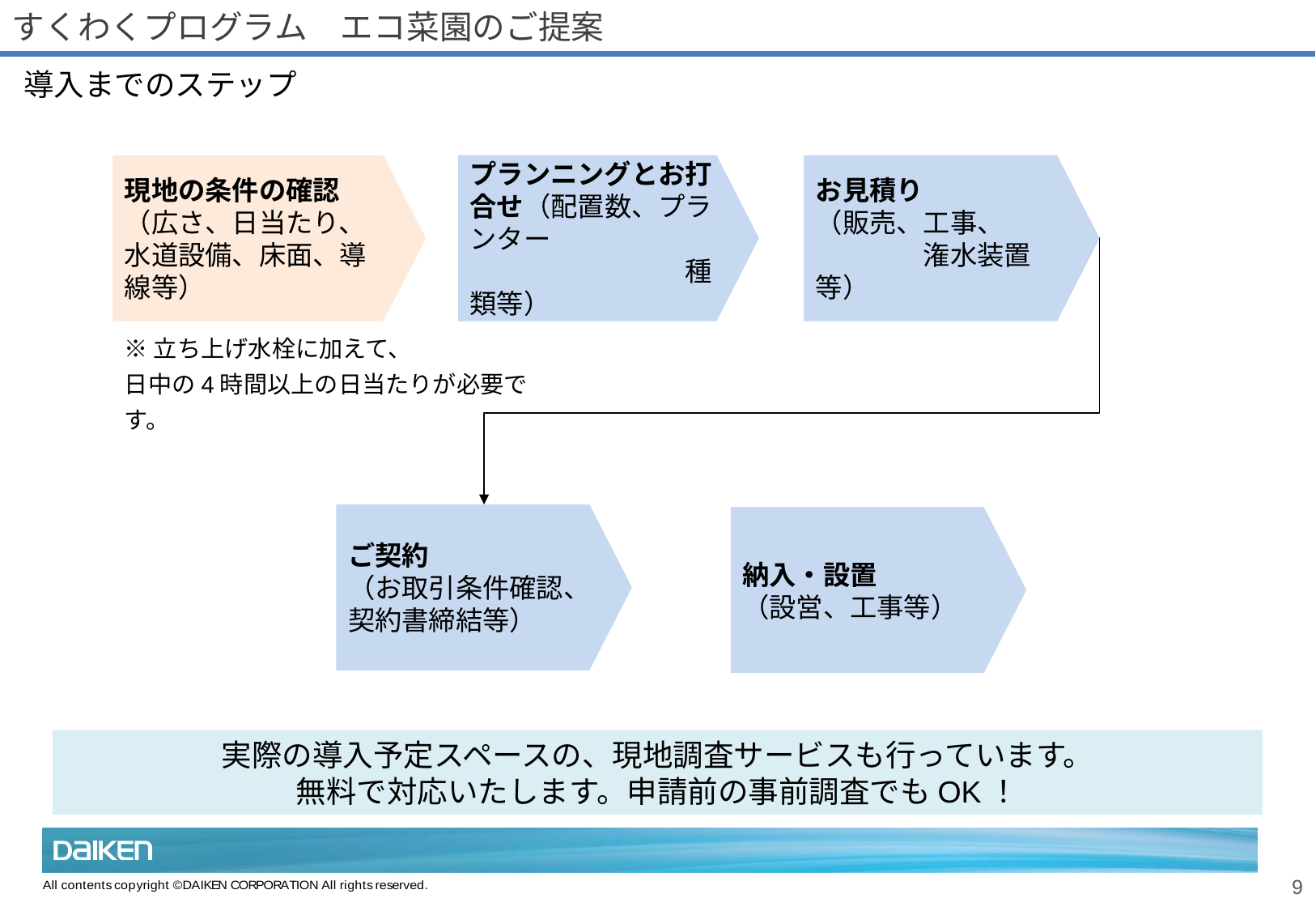

すくわくプログラム　エコ菜園のご提案
導入までのステップ

現地の条件の確認
（広さ、日当たり、水道設備、床面、導線等）
プランニングとお打合せ（配置数、プランター
　　　　　　　　種類等）
お見積り
（販売、工事、
　　　　潅水装置等）
※立ち上げ水栓に加えて、
日中の4時間以上の日当たりが必要です。
ご契約
（お取引条件確認、契約書締結等）
納入・設置
（設営、工事等）
実際の導入予定スペースの、現地調査サービスも行っています。
無料で対応いたします。申請前の事前調査でもOK！
9